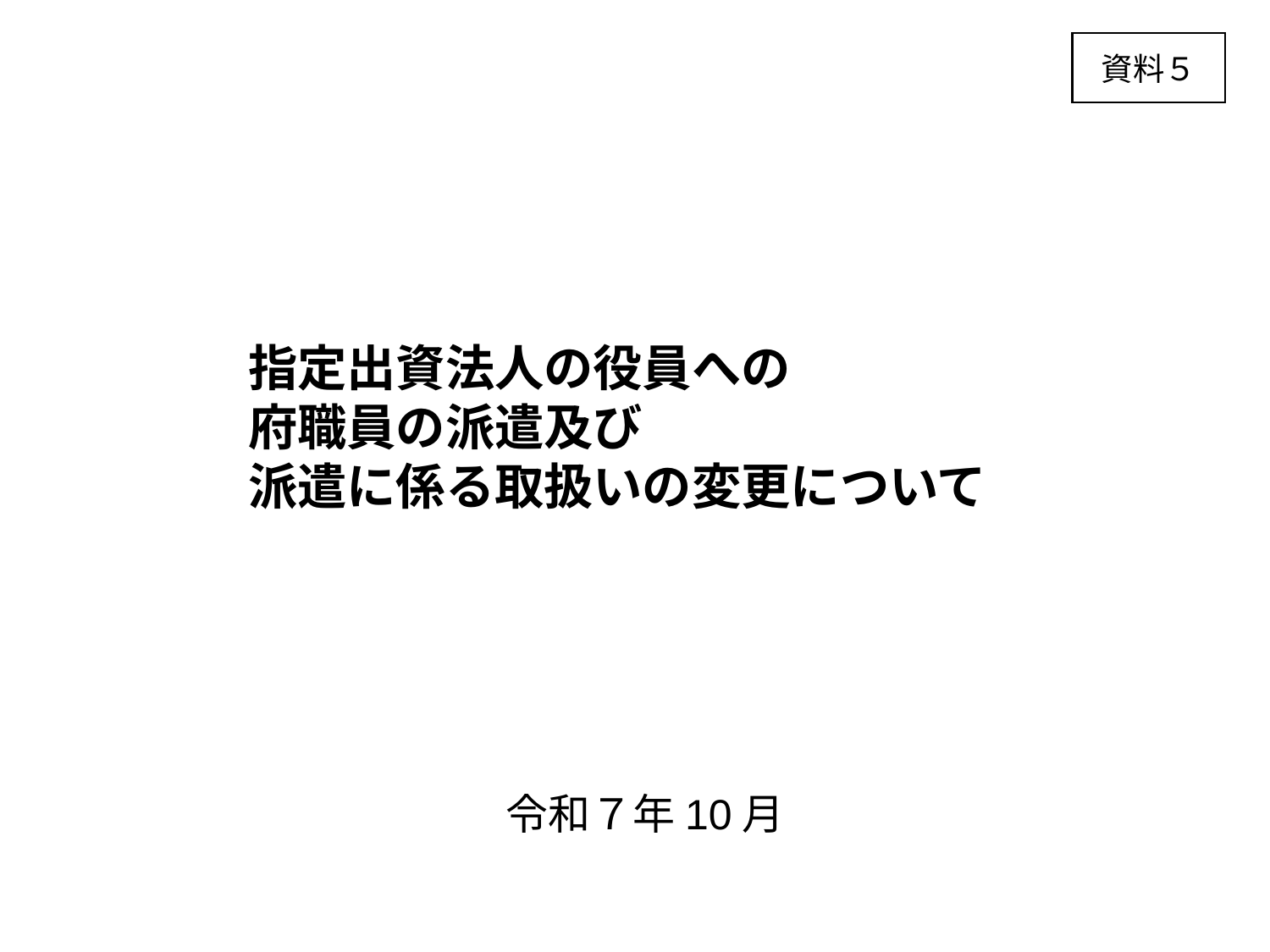

資料５
指定出資法人の役員への
府職員の派遣及び
派遣に係る取扱いの変更について
令和７年10月